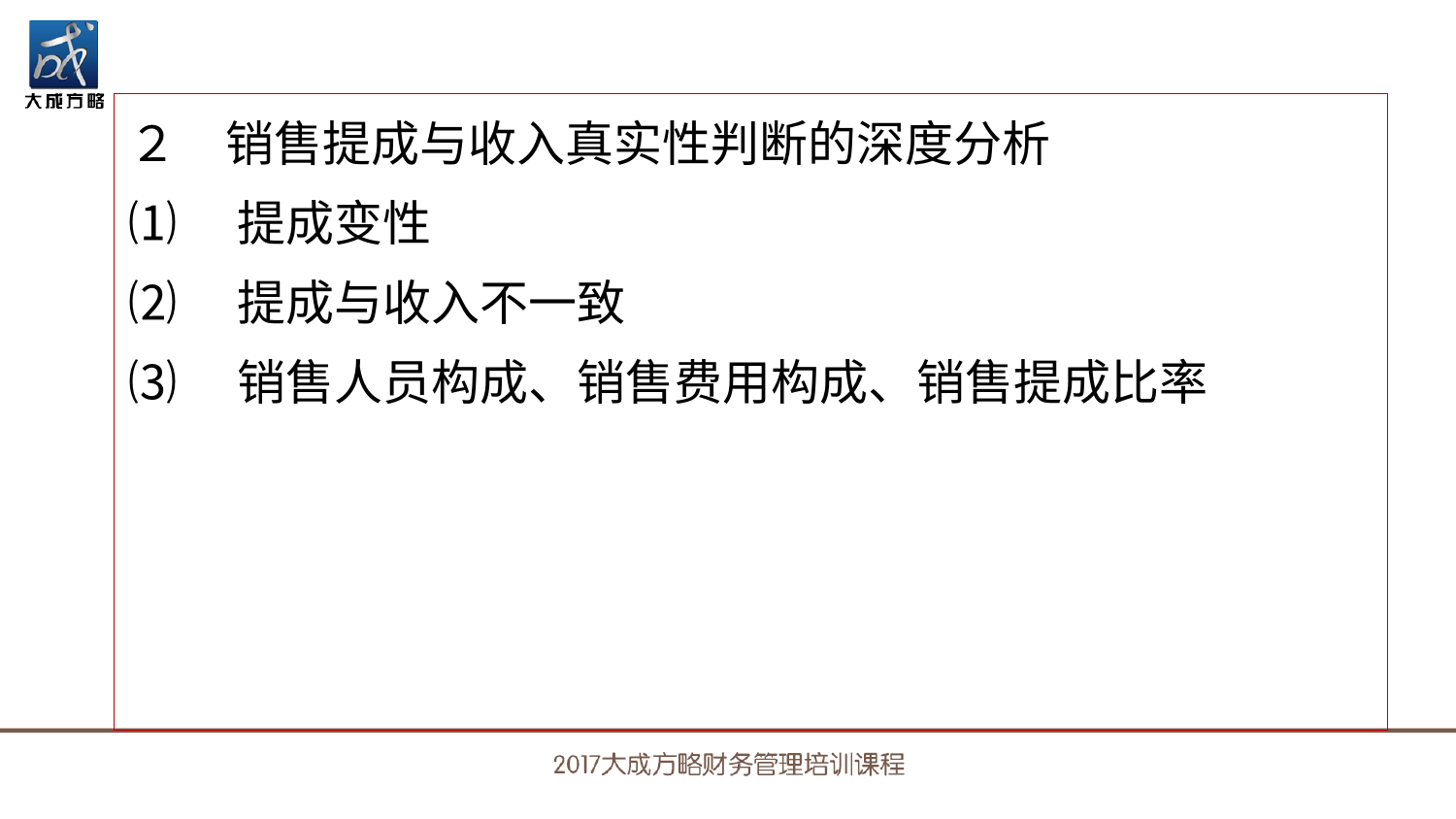

２　销售提成与收入真实性判断的深度分析
⑴　提成变性
⑵　提成与收入不一致
⑶　销售人员构成、销售费用构成、销售提成比率